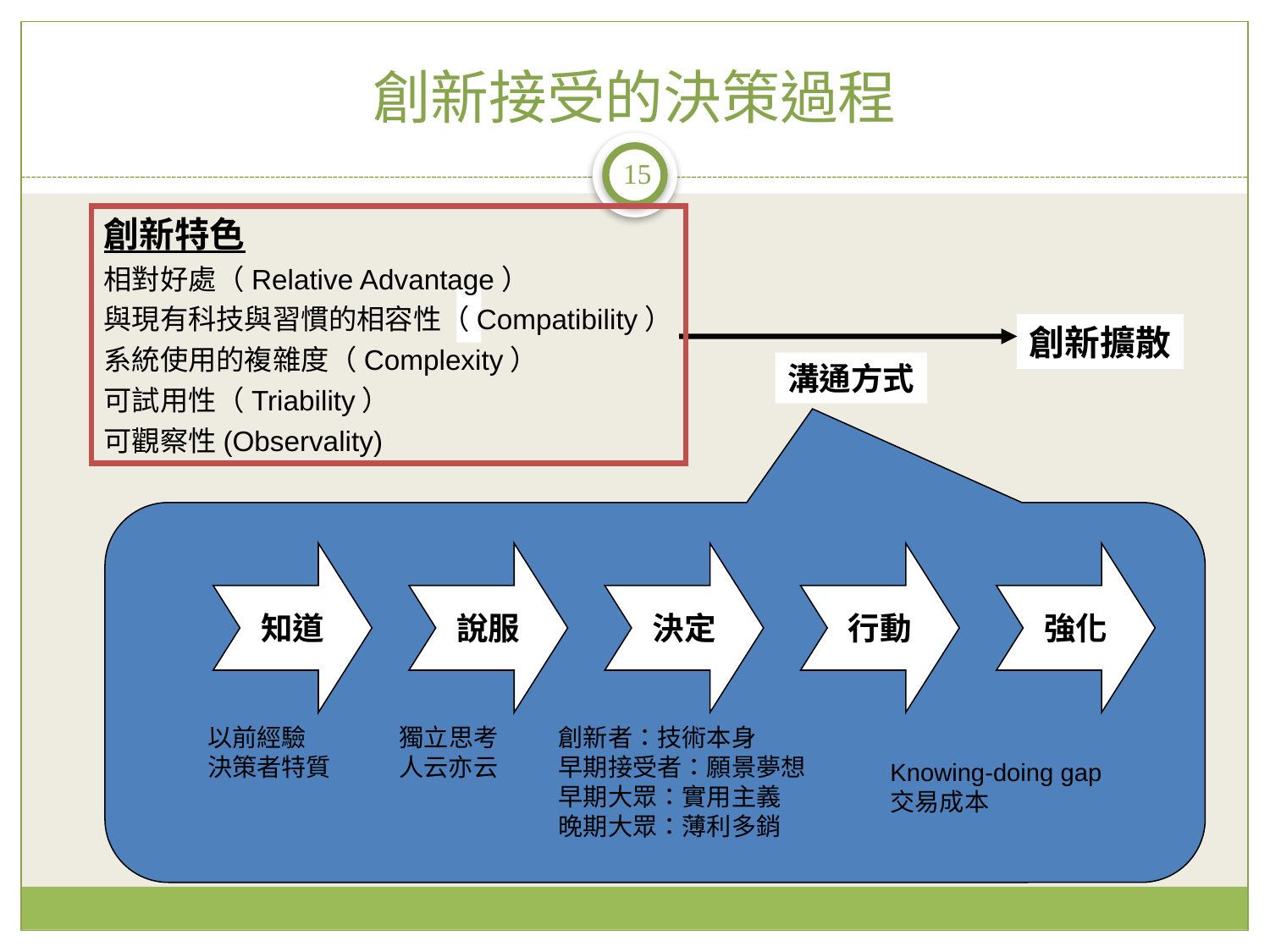

# 創新接受的決策過程
15
創新特色
相對好處（Relative Advantage）
與現有科技與習慣的相容性（Compatibility）
系統使用的複雜度（Complexity）
可試用性（Triability）
可觀察性(Observality)

創新擴散

溝通方式

知道
說服
決定
行動
強化
以前經驗
決策者特質
獨立思考
人云亦云
創新者：技術本身
早期接受者：願景夢想
早期大眾：實用主義
晚期大眾：薄利多銷
Knowing-doing gap
交易成本